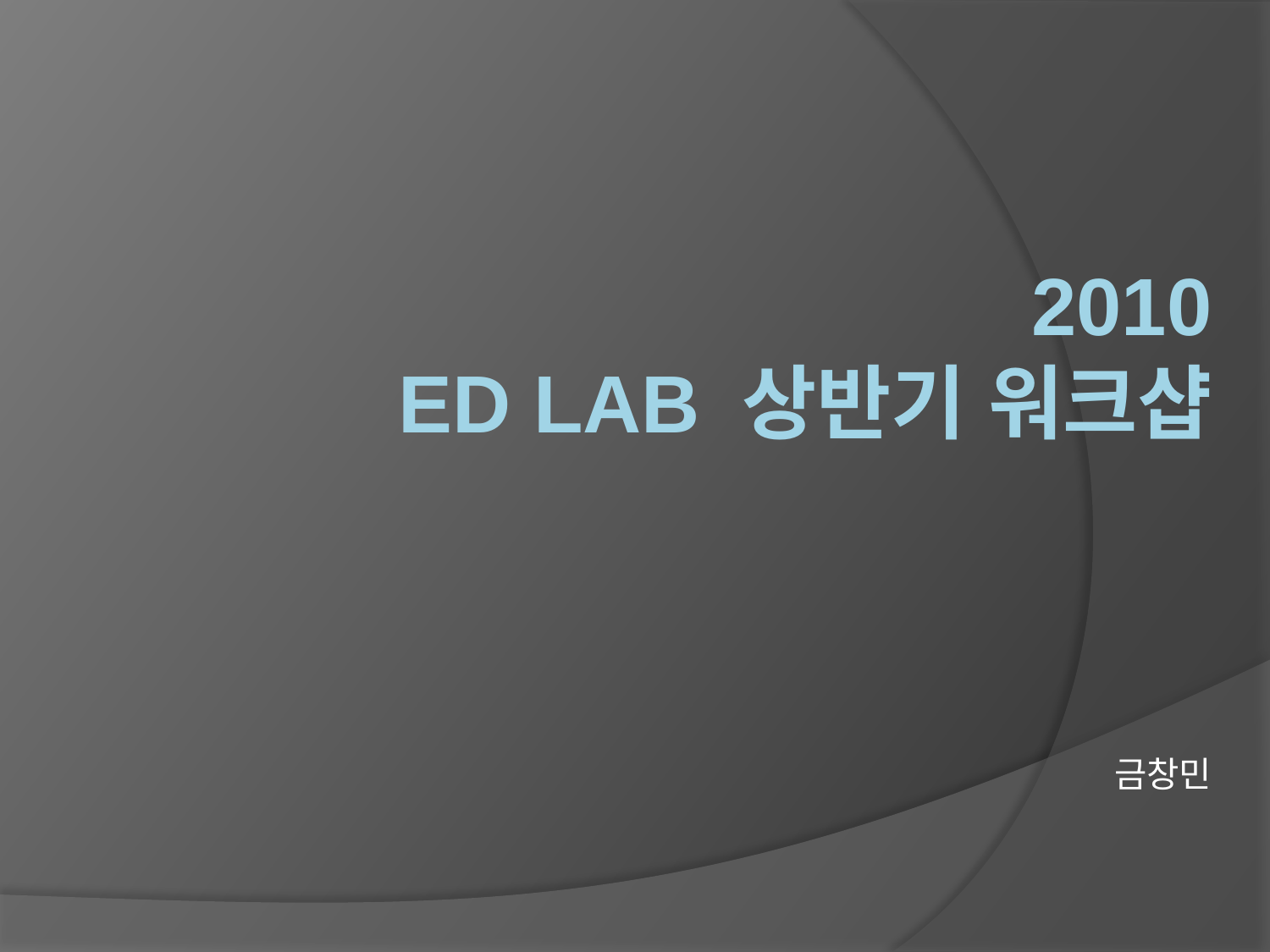

# 2010 ED Lab 상반기 워크샵
금창민